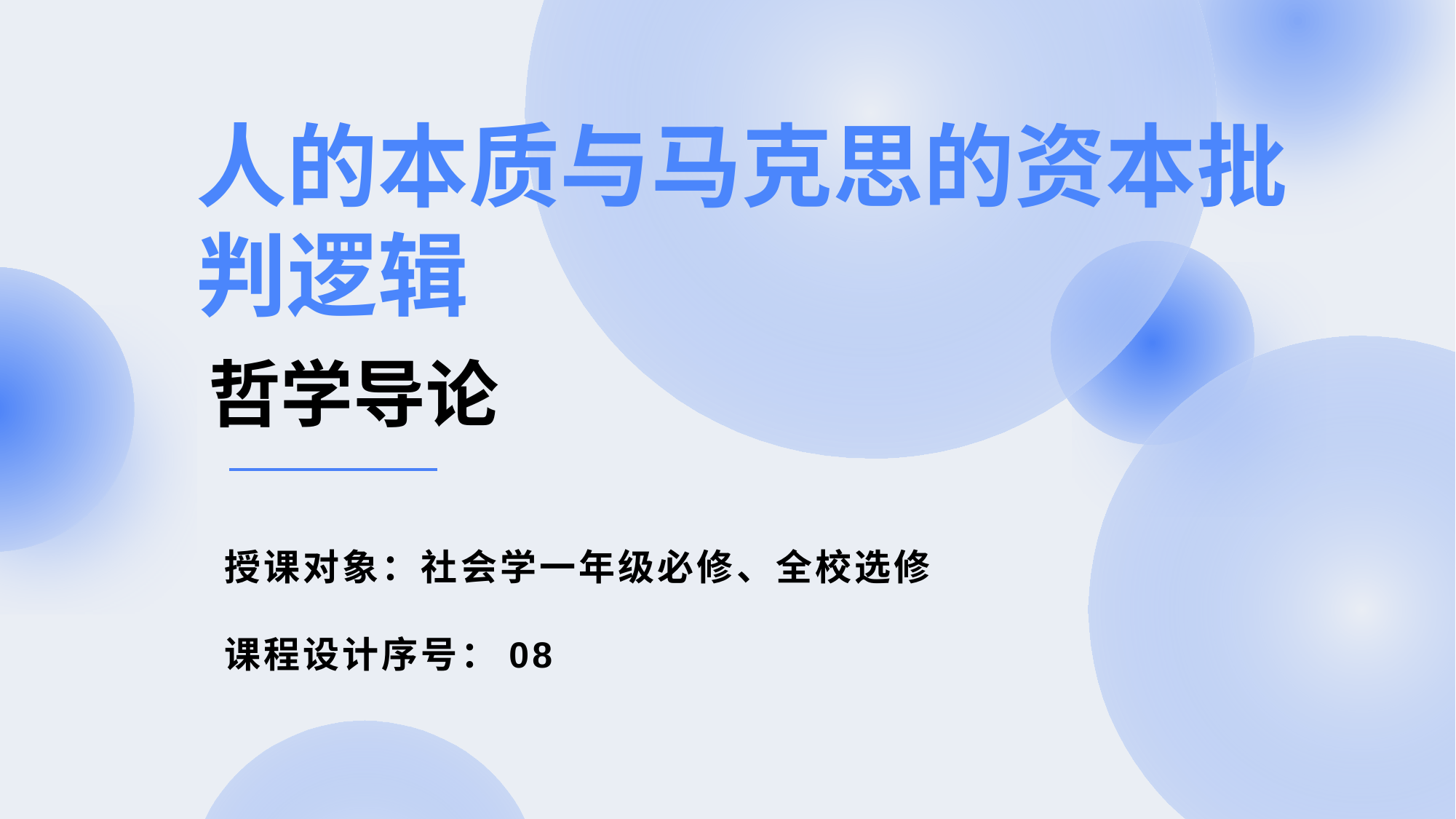

人的本质与马克思的资本批判逻辑

哲学导论
授课对象：社会学一年级必修、全校选修

课程设计序号：08